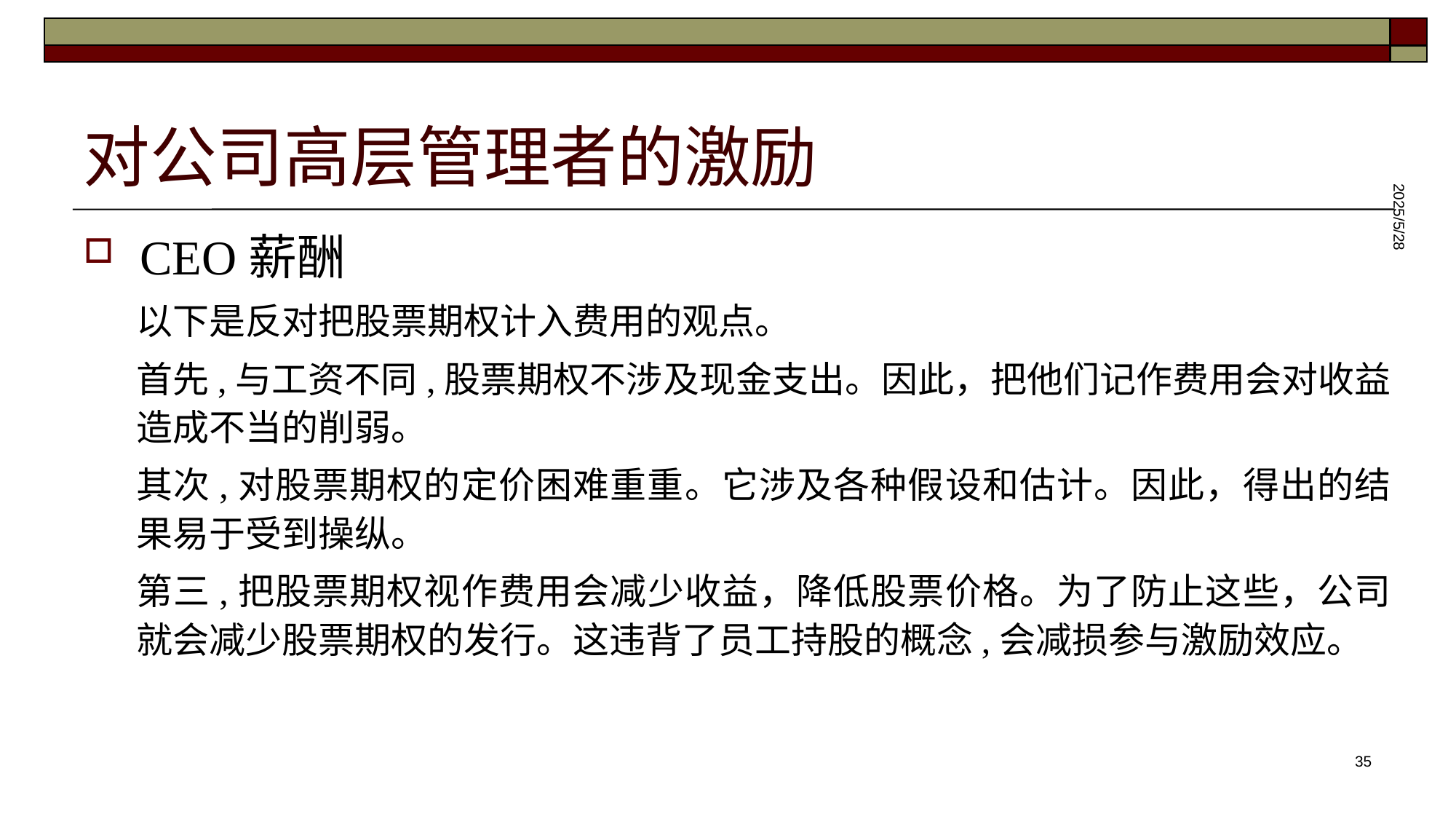

# 对公司高层管理者的激励
CEO薪酬
以下是反对把股票期权计入费用的观点。
首先,与工资不同,股票期权不涉及现金支出。因此，把他们记作费用会对收益造成不当的削弱。
其次,对股票期权的定价困难重重。它涉及各种假设和估计。因此，得出的结果易于受到操纵。
第三,把股票期权视作费用会减少收益，降低股票价格。为了防止这些，公司就会减少股票期权的发行。这违背了员工持股的概念,会减损参与激励效应。
2025/5/28
35